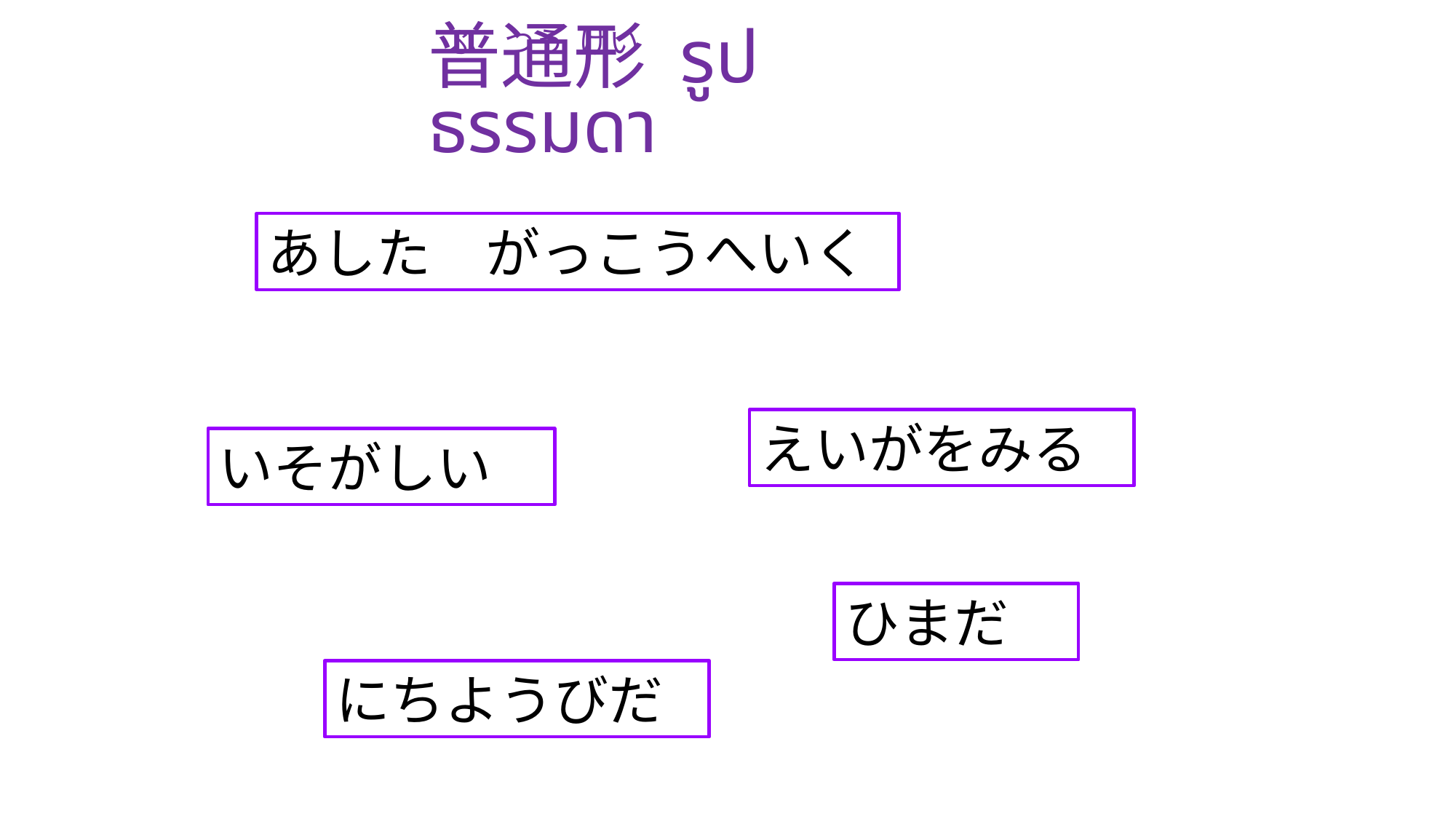

普通形 รูปธรรมดา
ふ    つう  けい
あした　がっこうへいく
えいがをみる
いそがしい
ひまだ
にちようびだ